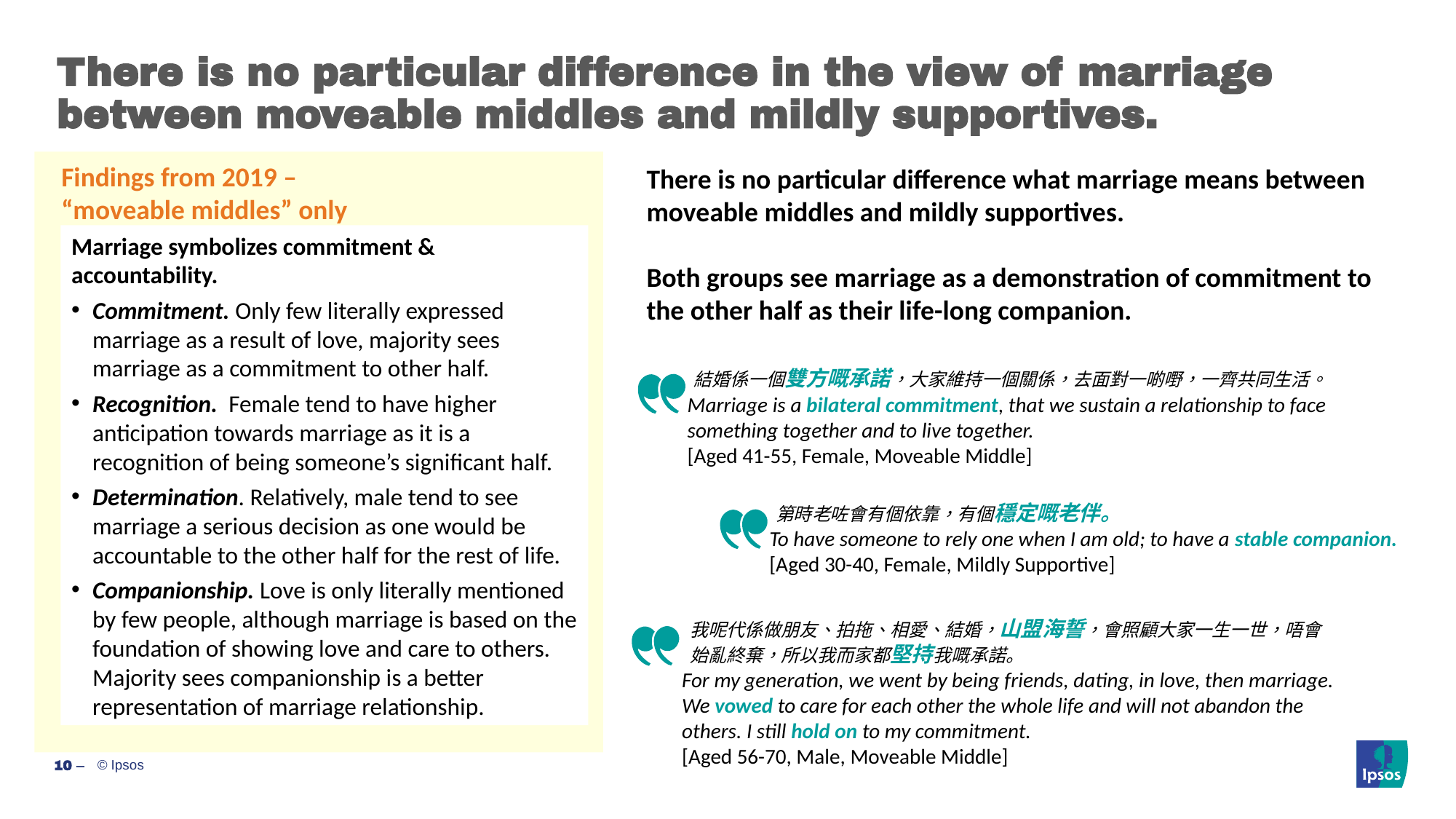

# There is no particular difference in the view of marriage between moveable middles and mildly supportives.

Findings from 2019 –
“moveable middles” only
There is no particular difference what marriage means between moveable middles and mildly supportives.

Both groups see marriage as a demonstration of commitment to the other half as their life-long companion.
Marriage symbolizes commitment & accountability.
Commitment. Only few literally expressed marriage as a result of love, majority sees marriage as a commitment to other half.
Recognition.  Female tend to have higher anticipation towards marriage as it is a recognition of being someone’s significant half.
Determination. Relatively, male tend to see marriage a serious decision as one would be accountable to the other half for the rest of life.
Companionship. Love is only literally mentioned by few people, although marriage is based on the foundation of showing love and care to others.  Majority sees companionship is a better representation of marriage relationship.
結婚係一個雙方嘅承諾，大家維持一個關係，去面對一啲嘢，一齊共同生活。

Marriage is a bilateral commitment, that we sustain a relationship to face something together and to live together.
[Aged 41-55, Female, Moveable Middle]
第時老咗會有個依靠，有個穩定嘅老伴。

To have someone to rely one when I am old; to have a stable companion.
[Aged 30-40, Female, Mildly Supportive]
我呢代係做朋友、拍拖、相愛、結婚，山盟海誓，會照顧大家一生一世，唔會始亂終棄，所以我而家都堅持我嘅承諾。

For my generation, we went by being friends, dating, in love, then marriage. We vowed to care for each other the whole life and will not abandon the others. I still hold on to my commitment.
[Aged 56-70, Male, Moveable Middle]
10 ‒